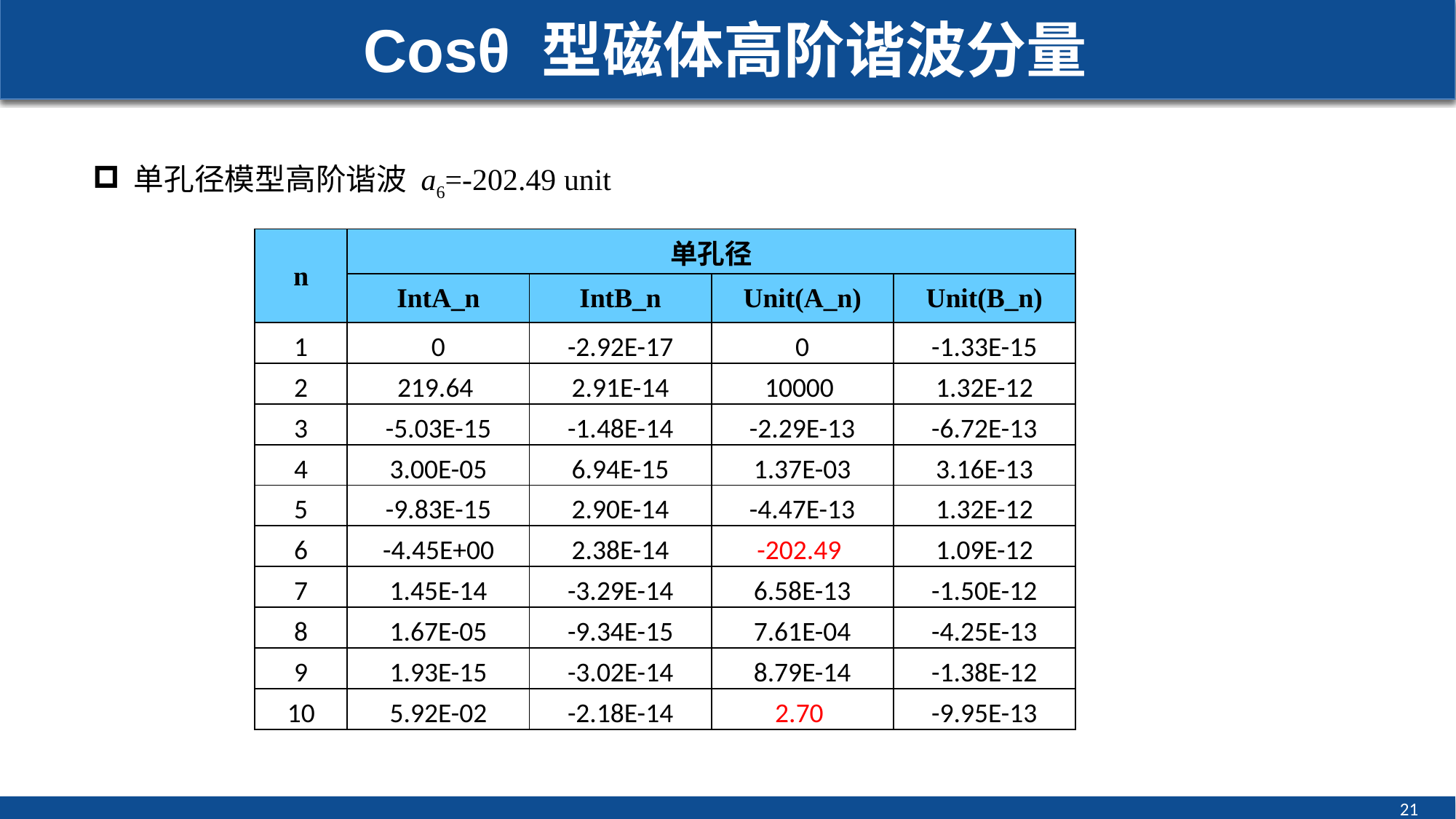

# Cosθ 型磁体高阶谐波分量
单孔径模型高阶谐波 a6=-202.49 unit
| n | 单孔径 |  |  |  |
| --- | --- | --- | --- | --- |
|  | IntA\_n | IntB\_n | Unit(A\_n) | Unit(B\_n) |
| 1 | 0 | -2.92E-17 | 0 | -1.33E-15 |
| 2 | 219.64 | 2.91E-14 | 10000 | 1.32E-12 |
| 3 | -5.03E-15 | -1.48E-14 | -2.29E-13 | -6.72E-13 |
| 4 | 3.00E-05 | 6.94E-15 | 1.37E-03 | 3.16E-13 |
| 5 | -9.83E-15 | 2.90E-14 | -4.47E-13 | 1.32E-12 |
| 6 | -4.45E+00 | 2.38E-14 | -202.49 | 1.09E-12 |
| 7 | 1.45E-14 | -3.29E-14 | 6.58E-13 | -1.50E-12 |
| 8 | 1.67E-05 | -9.34E-15 | 7.61E-04 | -4.25E-13 |
| 9 | 1.93E-15 | -3.02E-14 | 8.79E-14 | -1.38E-12 |
| 10 | 5.92E-02 | -2.18E-14 | 2.70 | -9.95E-13 |